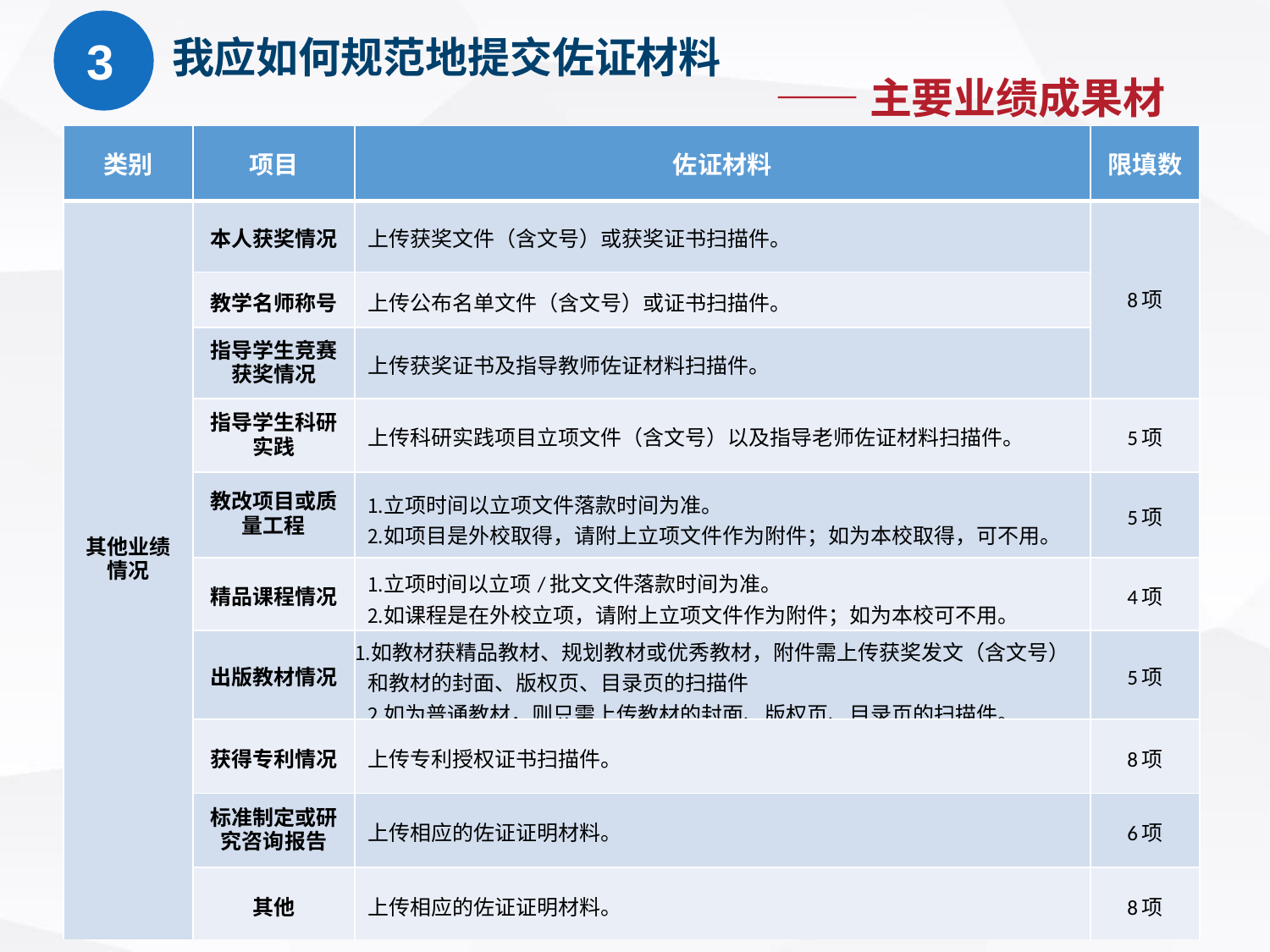

3
# 我应如何规范地提交佐证材料
——主要业绩成果材料
| 类别 | 项目 | 佐证材料 | 限填数 |
| --- | --- | --- | --- |
| 其他业绩 情况 | 本人获奖情况 | 上传获奖文件（含文号）或获奖证书扫描件。 | 8项 |
|  | 教学名师称号 | 上传公布名单文件（含文号）或证书扫描件。 |  |
|  | 指导学生竞赛 获奖情况 | 上传获奖证书及指导教师佐证材料扫描件。 |  |
|  | 指导学生科研 实践 | 上传科研实践项目立项文件（含文号）以及指导老师佐证材料扫描件。 | 5项 |
|  | 教改项目或质 量工程 | 立项时间以立项文件落款时间为准。 如项目是外校取得，请附上立项文件作为附件；如为本校取得，可不用。 | 5项 |
|  | 精品课程情况 | 立项时间以立项/批文文件落款时间为准。 如课程是在外校立项，请附上立项文件作为附件；如为本校可不用。 | 4项 |
|  | 出版教材情况 | 如教材获精品教材、规划教材或优秀教材，附件需上传获奖发文（含文号） 和教材的封面、版权页、目录页的扫描件 如为普通教材，则只需上传教材的封面、版权页、目录页的扫描件。 | 5项 |
|  | 获得专利情况 | 上传专利授权证书扫描件。 | 8项 |
|  | 标准制定或研 究咨询报告 | 上传相应的佐证证明材料。 | 6项 |
|  | 其他 | 上传相应的佐证证明材料。 | 8项 |